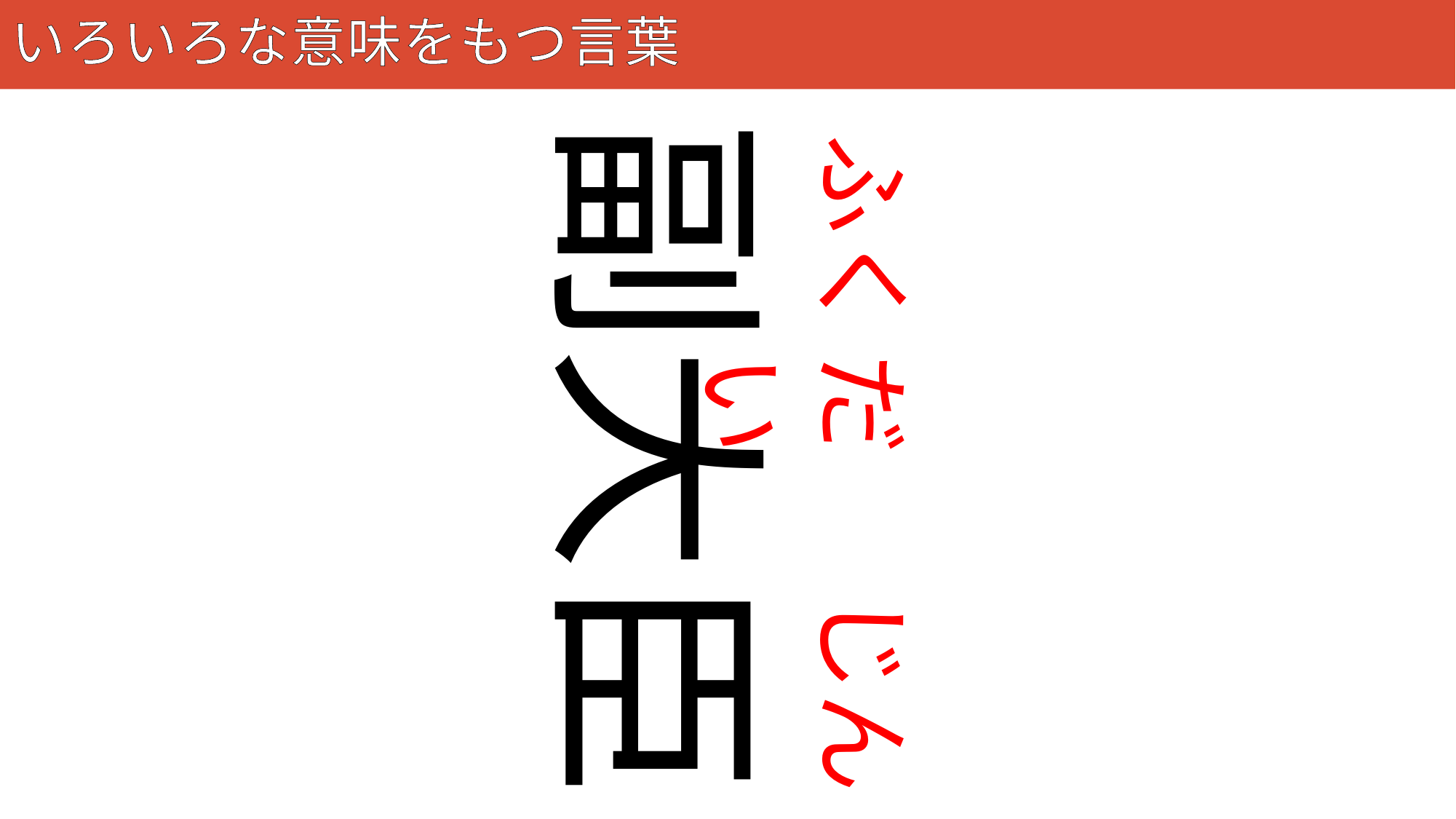

# いろいろな意味をもつ言葉
133
副大臣
ふく
だい
じん